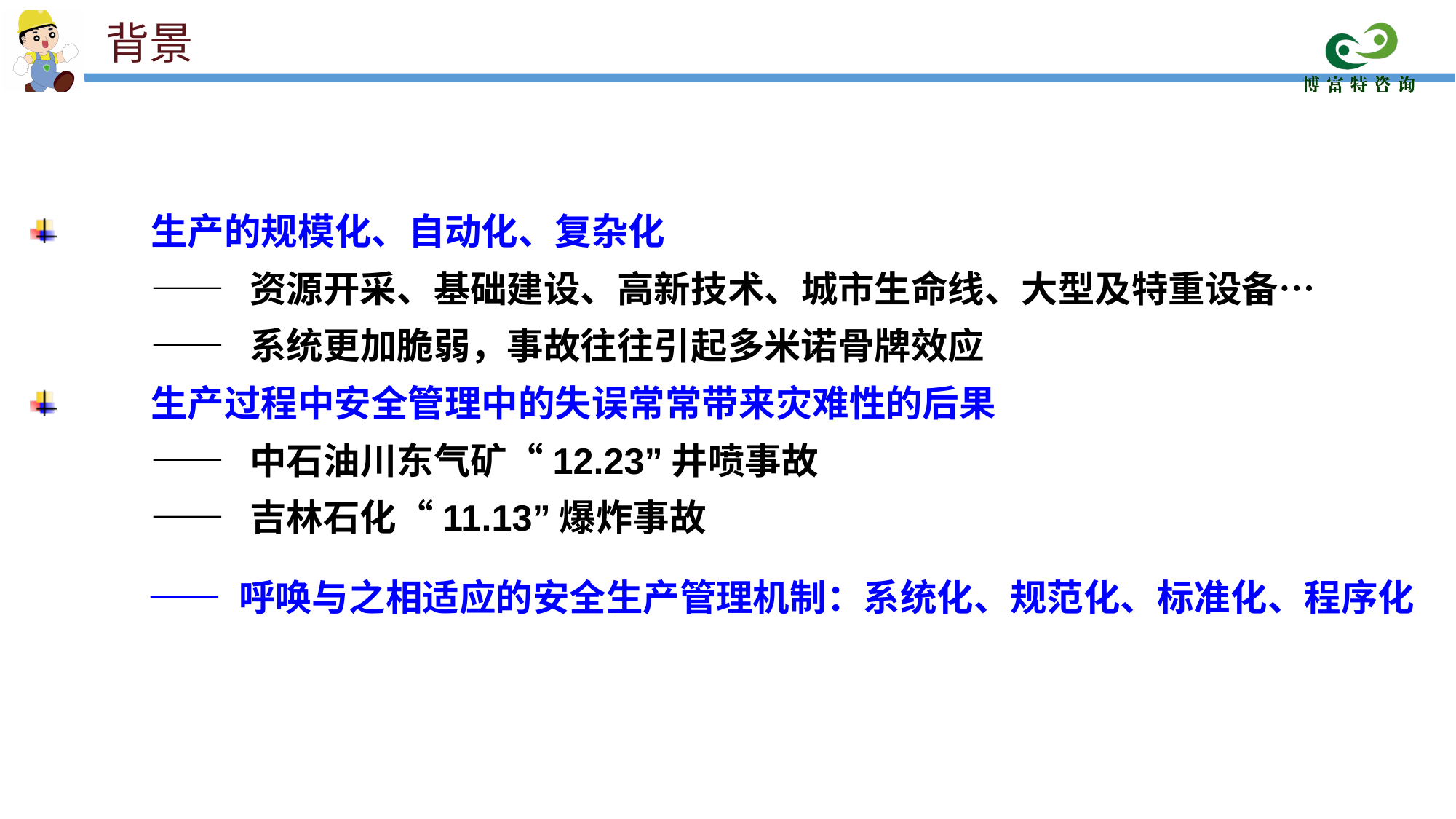

背景
生产的规模化、自动化、复杂化
	——  资源开采、基础建设、高新技术、城市生命线、大型及特重设备…
	——  系统更加脆弱，事故往往引起多米诺骨牌效应
生产过程中安全管理中的失误常常带来灾难性的后果
	——  中石油川东气矿“12.23”井喷事故
	——  吉林石化“11.13”爆炸事故

—— 呼唤与之相适应的安全生产管理机制：系统化、规范化、标准化、程序化